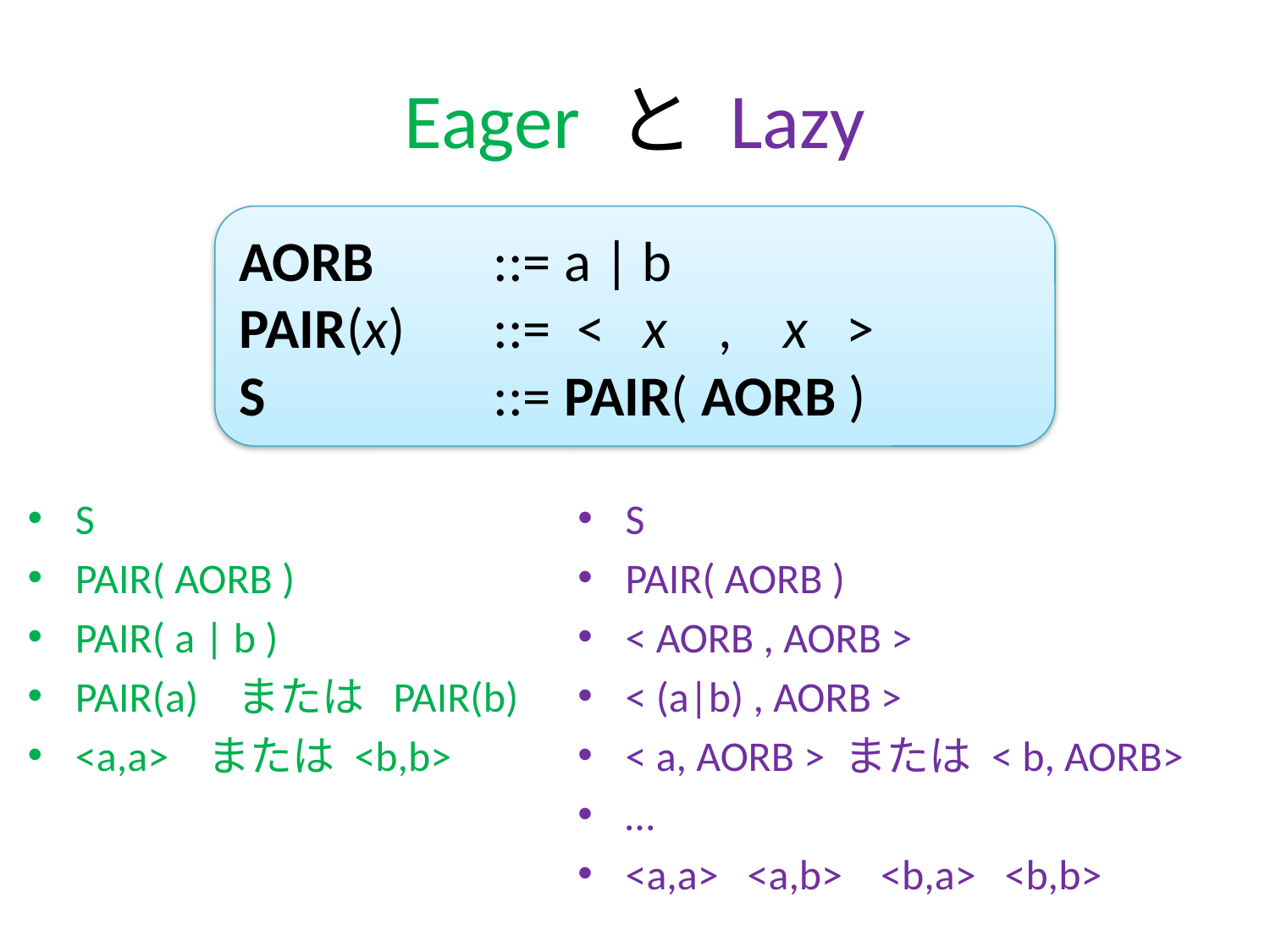

# Eager と Lazy
AORB	::= a | b
PAIR(x)	::=  <   x    ,    x   >
S		::= PAIR( AORB )
S
PAIR( AORB )
< AORB , AORB >
< (a|b) , AORB >
< a, AORB > または < b, AORB>
…
<a,a>   <a,b>    <b,a>   <b,b>
S
PAIR( AORB )
PAIR( a | b )
PAIR(a)   または  PAIR(b)
<a,a>   または <b,b>